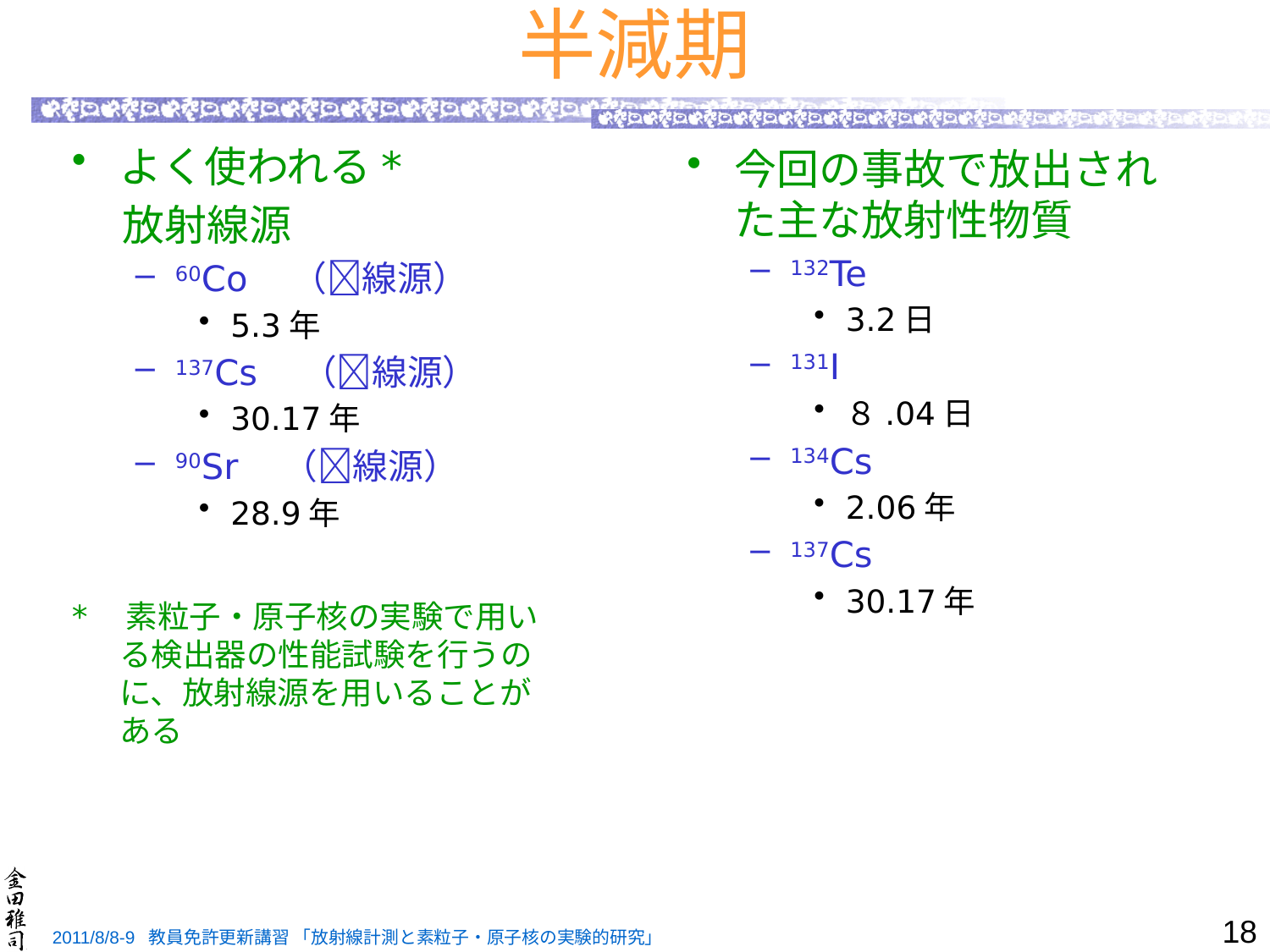

# 半減期
よく使われる*
放射線源
60Co　（γ線源）
5.3年
137Cs　（γ線源）
30.17年
90Sr　（β線源）
28.9年

*   素粒子・原子核の実験で用いる検出器の性能試験を行うのに、放射線源を用いることがある
今回の事故で放出された主な放射性物質
132Te
3.2日
131I
８.04日
134Cs
2.06年
137Cs
30.17年

18
2011/8/8-9  教員免許更新講習 「放射線計測と素粒子・原子核の実験的研究」